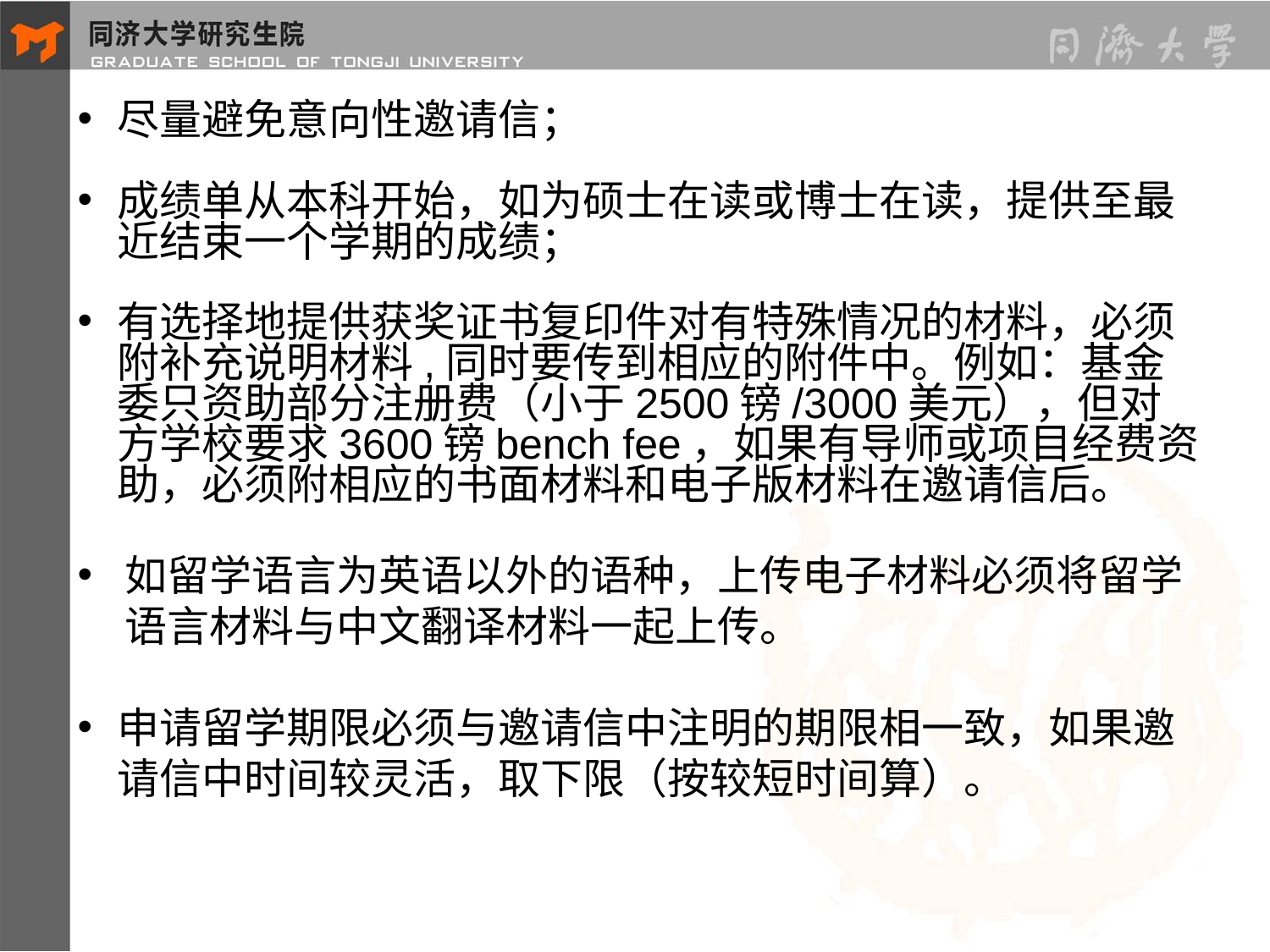

尽量避免意向性邀请信；

成绩单从本科开始，如为硕士在读或博士在读，提供至最近结束一个学期的成绩；

有选择地提供获奖证书复印件对有特殊情况的材料，必须附补充说明材料,同时要传到相应的附件中。例如：基金委只资助部分注册费（小于2500镑/3000美元），但对方学校要求3600镑bench fee，如果有导师或项目经费资助，必须附相应的书面材料和电子版材料在邀请信后。

如留学语言为英语以外的语种，上传电子材料必须将留学语言材料与中文翻译材料一起上传。

申请留学期限必须与邀请信中注明的期限相一致，如果邀请信中时间较灵活，取下限（按较短时间算）。

29